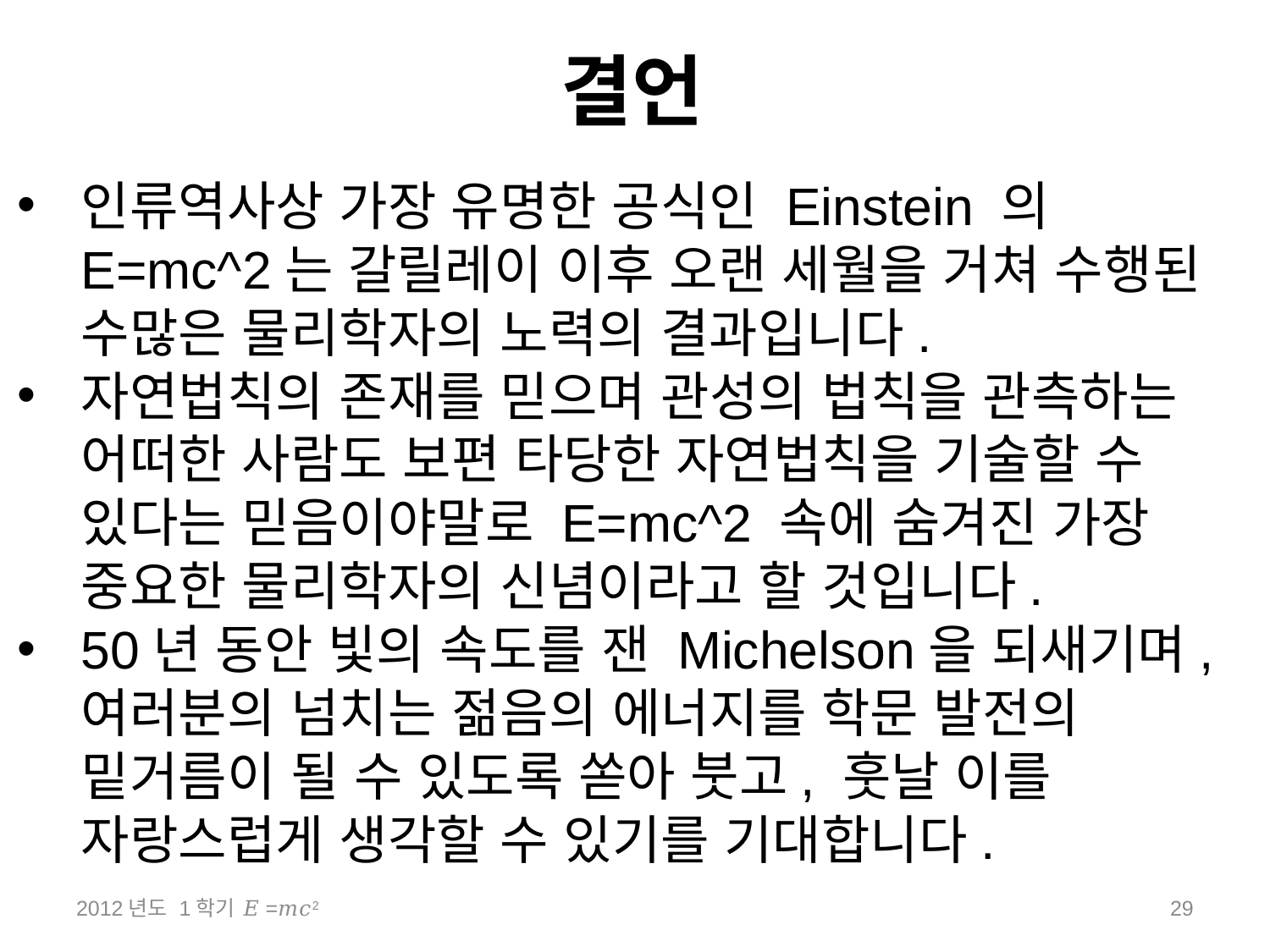

# 결언
인류역사상 가장 유명한 공식인 Einstein 의 E=mc^2는 갈릴레이 이후 오랜 세월을 거쳐 수행된 수많은 물리학자의 노력의 결과입니다.
자연법칙의 존재를 믿으며 관성의 법칙을 관측하는 어떠한 사람도 보편 타당한 자연법칙을 기술할 수 있다는 믿음이야말로 E=mc^2 속에 숨겨진 가장 중요한 물리학자의 신념이라고 할 것입니다.
50년 동안 빛의 속도를 잰 Michelson을 되새기며,여러분의 넘치는 젊음의 에너지를 학문 발전의 밑거름이 될 수 있도록 쏟아 붓고, 훗날 이를 자랑스럽게 생각할 수 있기를 기대합니다.
2012년도 1학기 𝐸=𝑚𝑐2
29